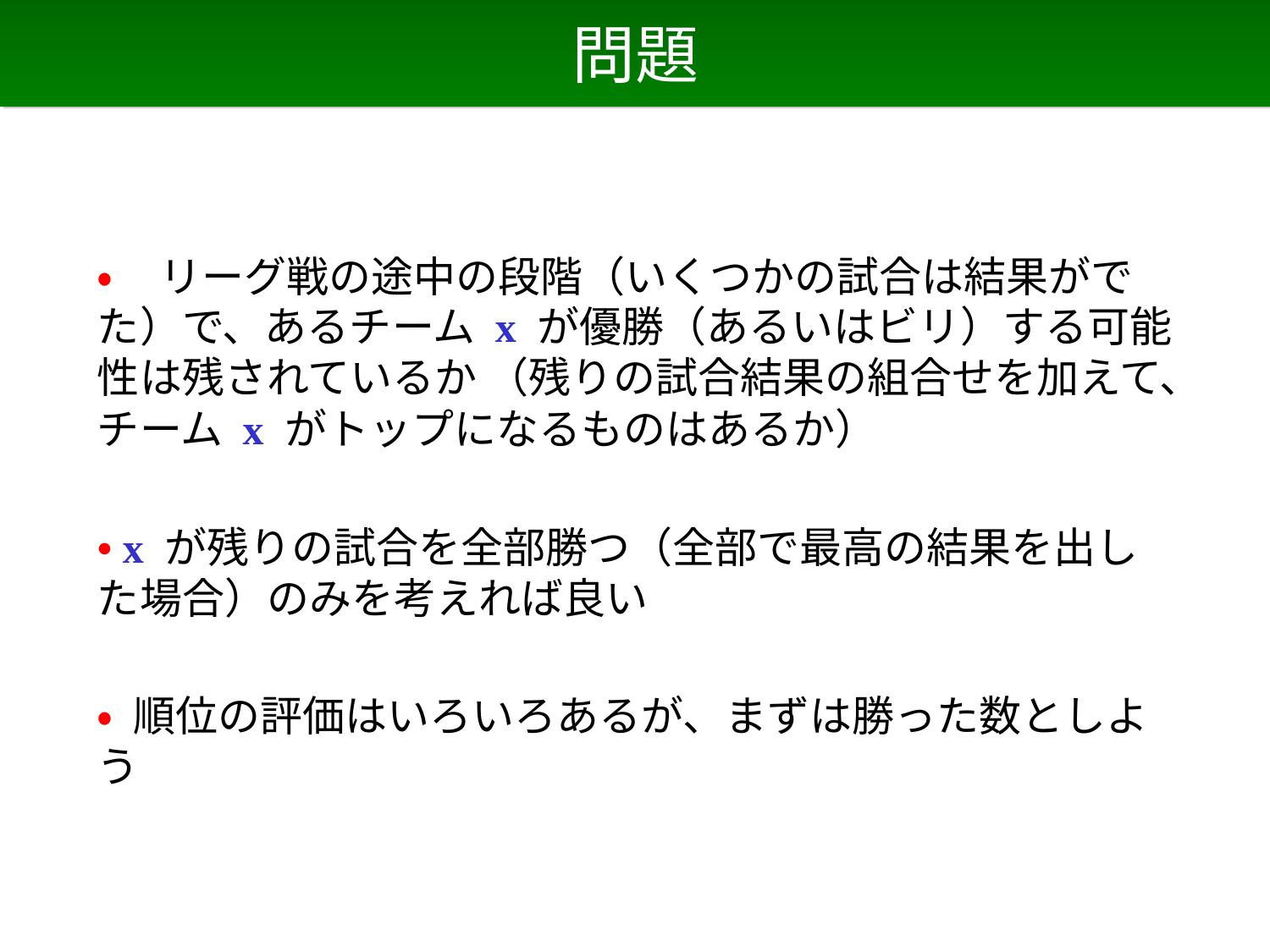

# 問題
• リーグ戦の途中の段階（いくつかの試合は結果がでた）で、あるチーム x が優勝（あるいはビリ）する可能性は残されているか （残りの試合結果の組合せを加えて、チーム x がトップになるものはあるか）

• x が残りの試合を全部勝つ（全部で最高の結果を出した場合）のみを考えれば良い

• 順位の評価はいろいろあるが、まずは勝った数としよう